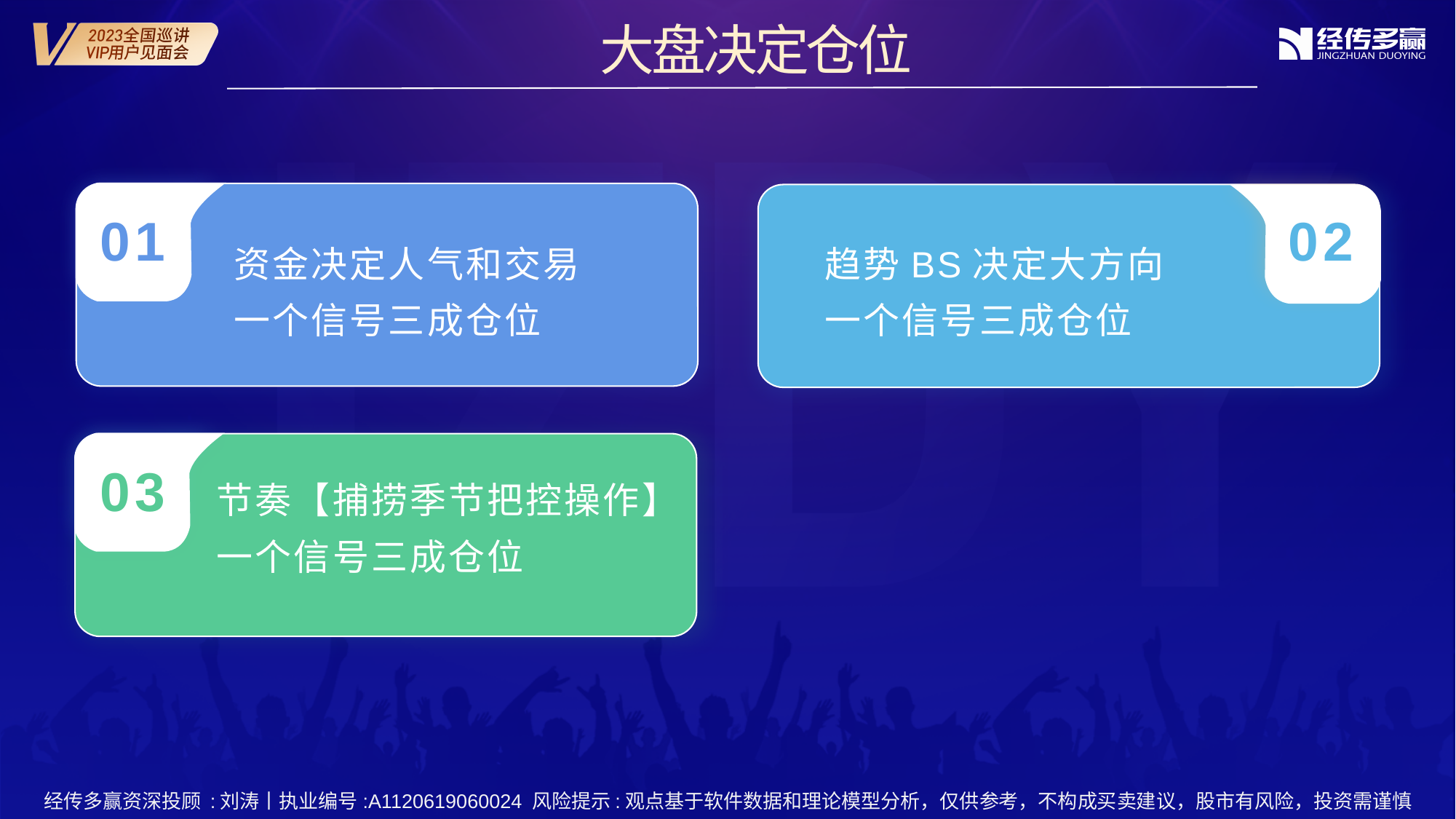

大盘决定仓位

01
资金决定人气和交易
一个信号三成仓位
趋势BS决定大方向
一个信号三成仓位
02

节奏【捕捞季节把控操作】
一个信号三成仓位
03